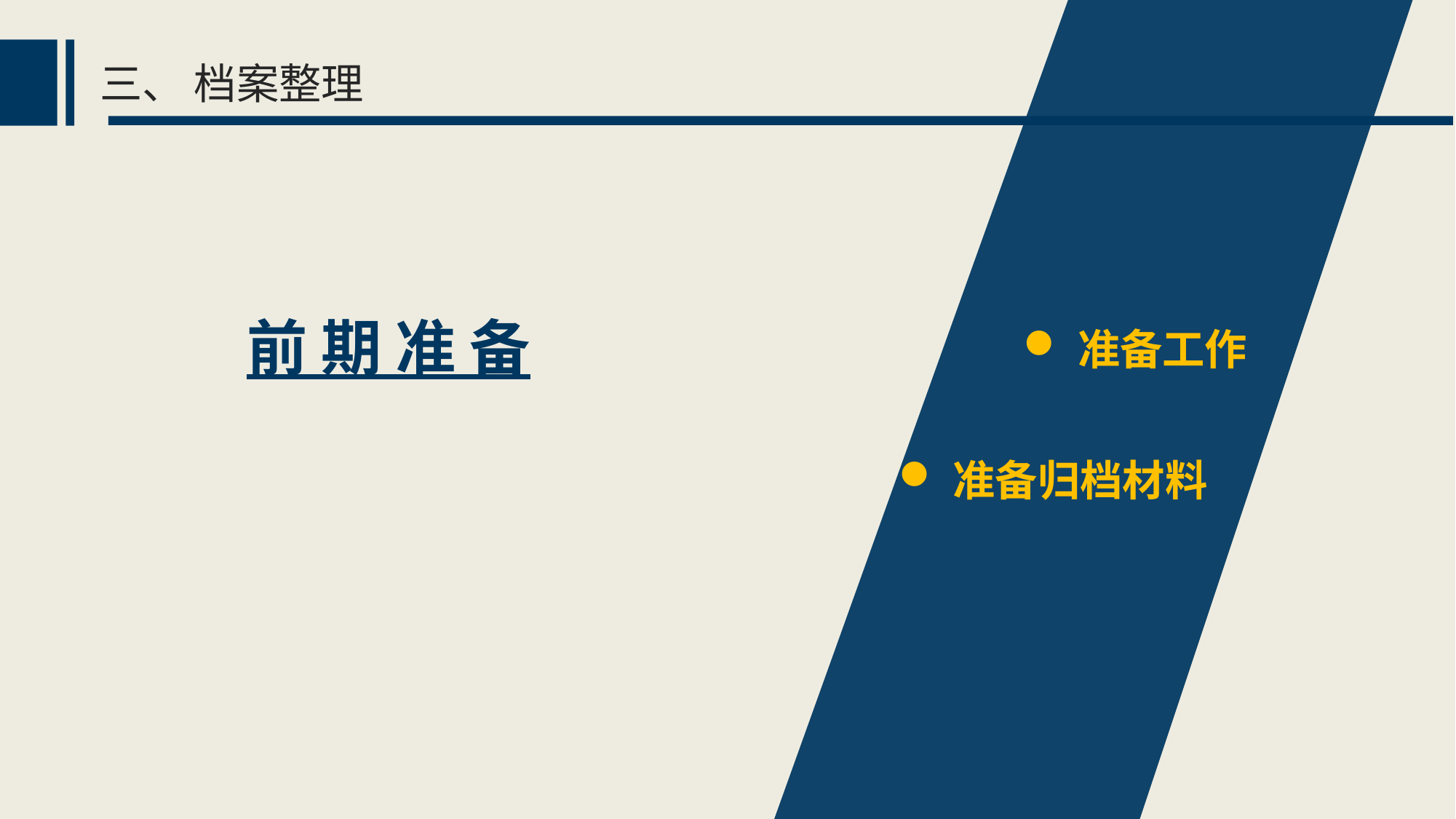

三、 档案整理

准备工作
前 期 准 备

准备归档材料